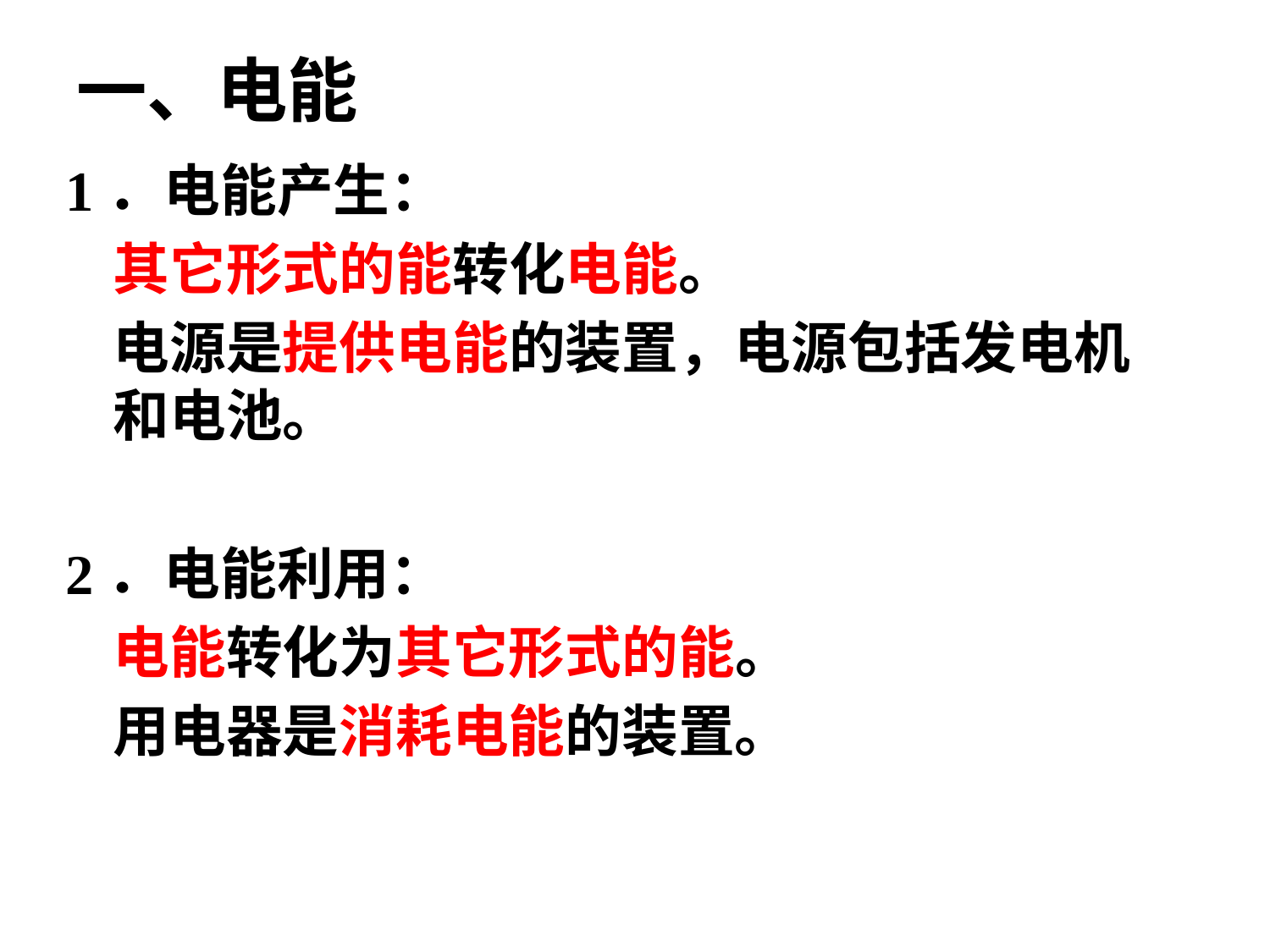

# 一、电能
1．电能产生：
其它形式的能转化电能。
电源是提供电能的装置，电源包括发电机和电池。

2．电能利用：
电能转化为其它形式的能。
用电器是消耗电能的装置。